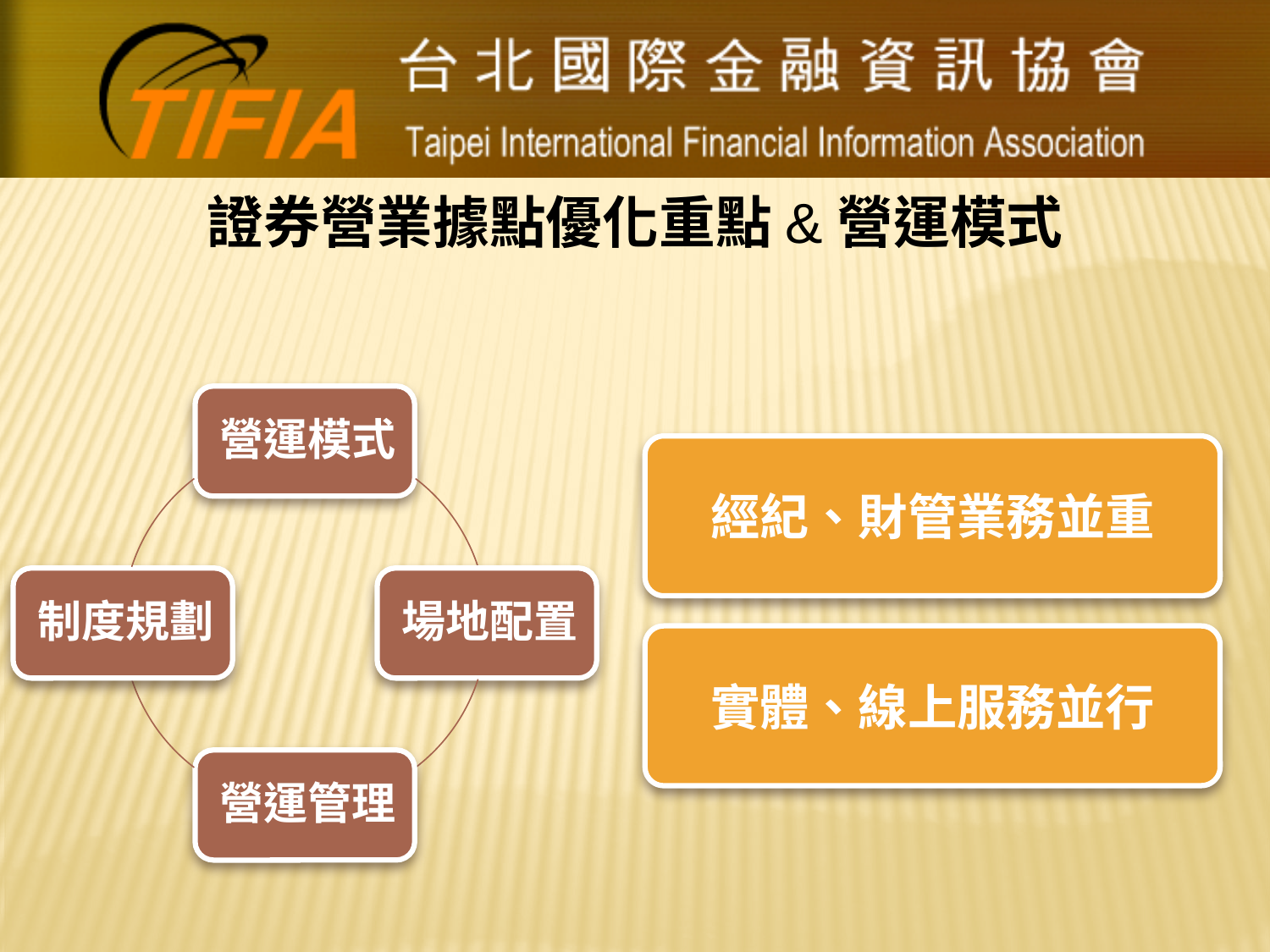

# 證券營業據點優化重點&營運模式
營運模式
場地配置
營運管理
制度規劃
經紀、財管業務並重
實體、線上服務並行